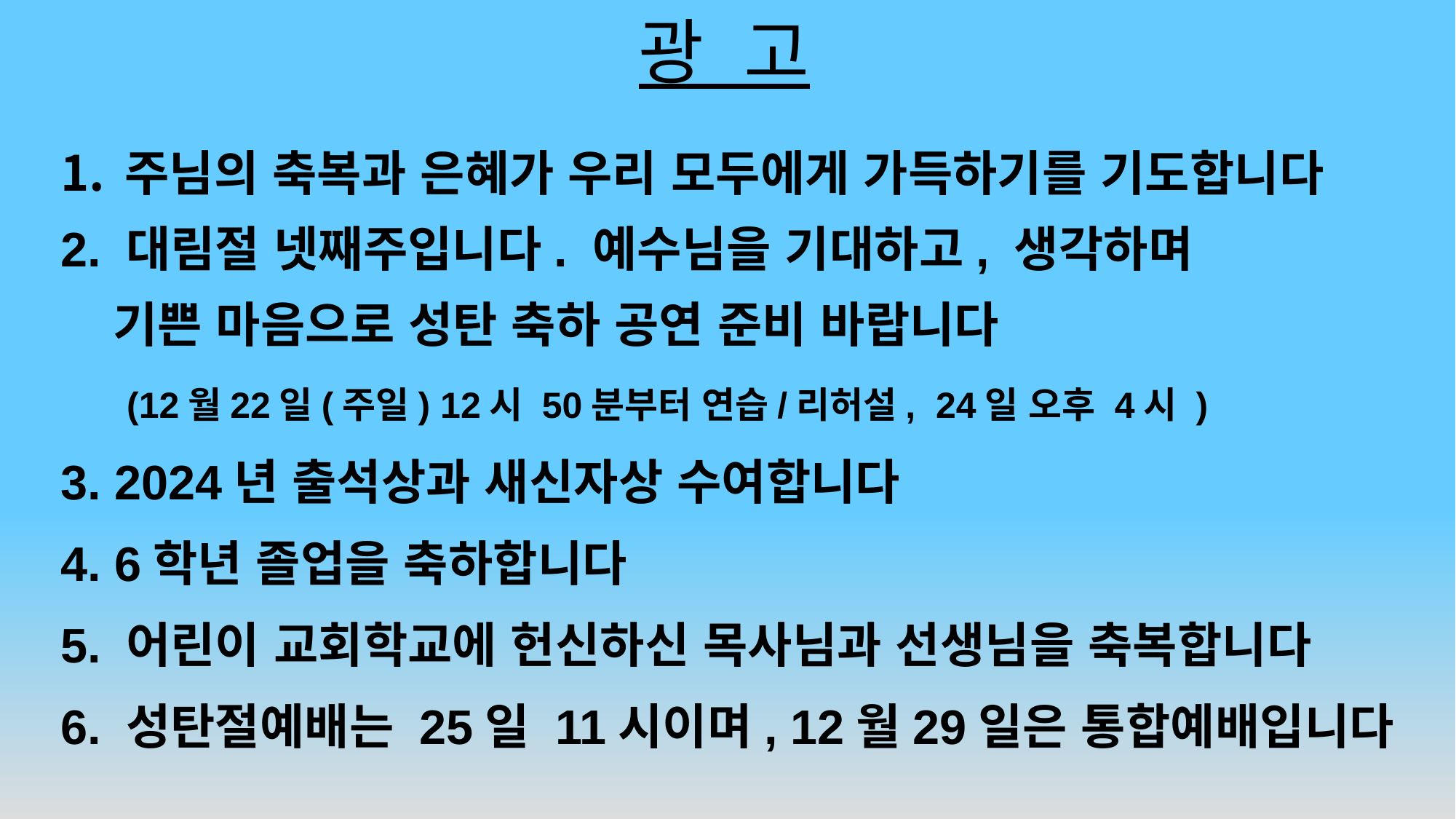

# 광  고
주님의 축복과 은혜가 우리 모두에게 가득하기를 기도합니다
2. 대림절 넷째주입니다. 예수님을 기대하고, 생각하며
   기쁜 마음으로 성탄 축하 공연 준비 바랍니다
    (12월22일(주일) 12시 50분부터 연습/리허설,  24일 오후 4시 )
3. 2024년 출석상과 새신자상 수여합니다
4. 6학년 졸업을 축하합니다
5. 어린이 교회학교에 헌신하신 목사님과 선생님을 축복합니다
6. 성탄절예배는 25일 11시이며, 12월29일은 통합예배입니다